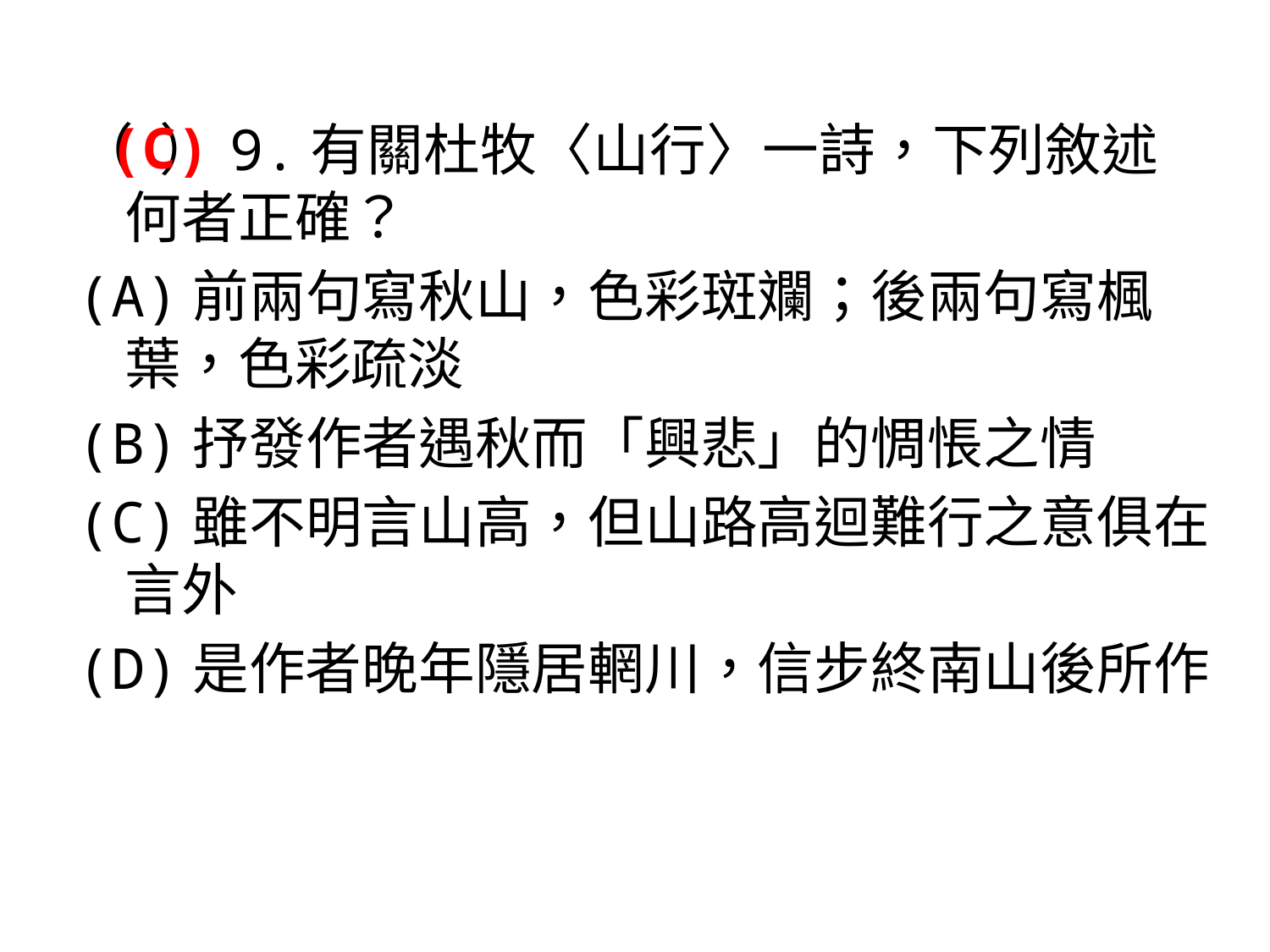

(C)
（  ）9.有關杜牧〈山行〉一詩，下列敘述何者正確？
(A)前兩句寫秋山，色彩斑斕；後兩句寫楓葉，色彩疏淡
(B)抒發作者遇秋而「興悲」的惆悵之情
(C)雖不明言山高，但山路高迴難行之意俱在言外
(D)是作者晚年隱居輞川，信步終南山後所作